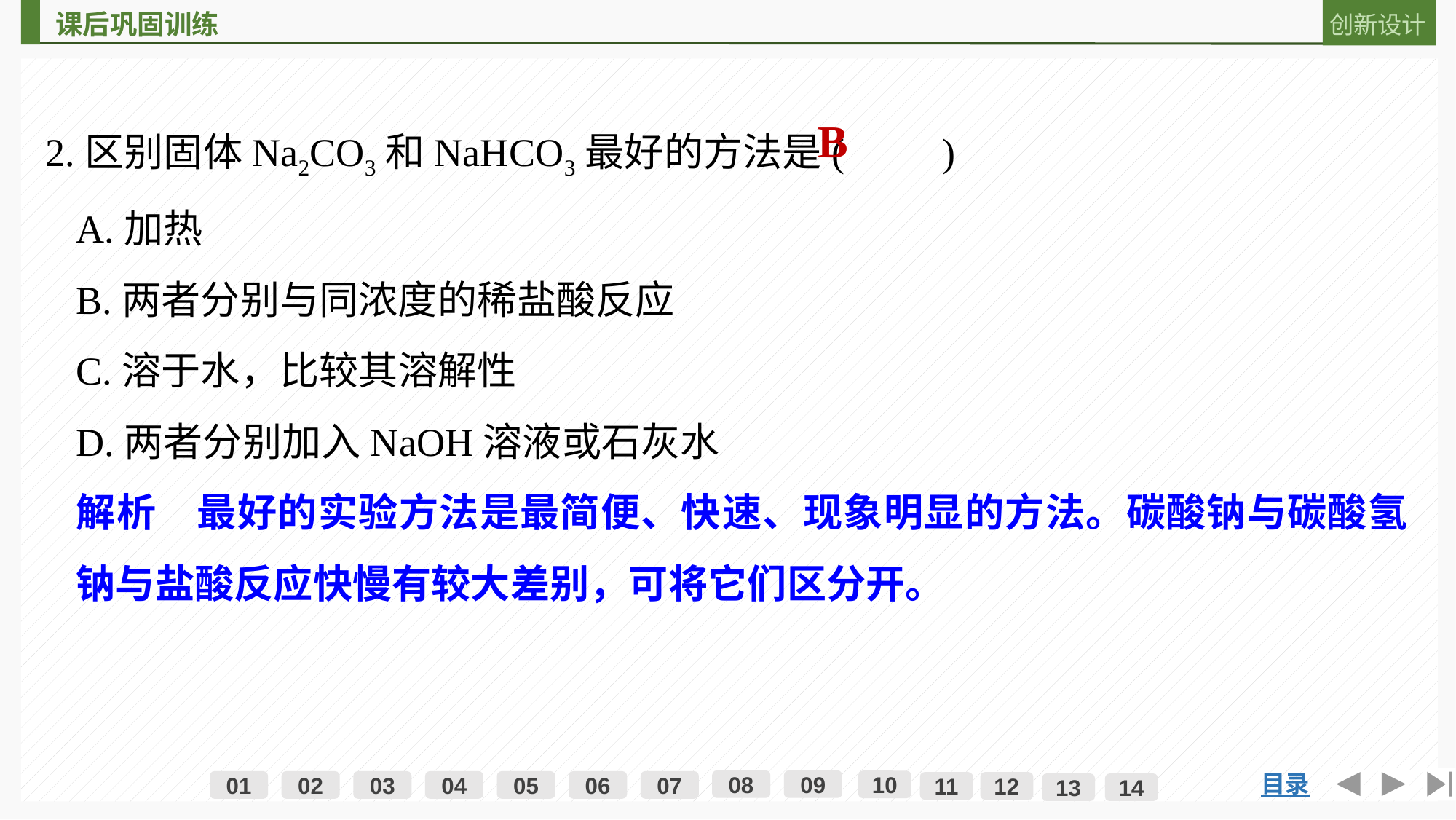

2.区别固体Na2CO3和NaHCO3最好的方法是(　　)
B
A.加热
B.两者分别与同浓度的稀盐酸反应
C.溶于水，比较其溶解性
D.两者分别加入NaOH溶液或石灰水
解析　最好的实验方法是最简便、快速、现象明显的方法。碳酸钠与碳酸氢钠与盐酸反应快慢有较大差别，可将它们区分开。